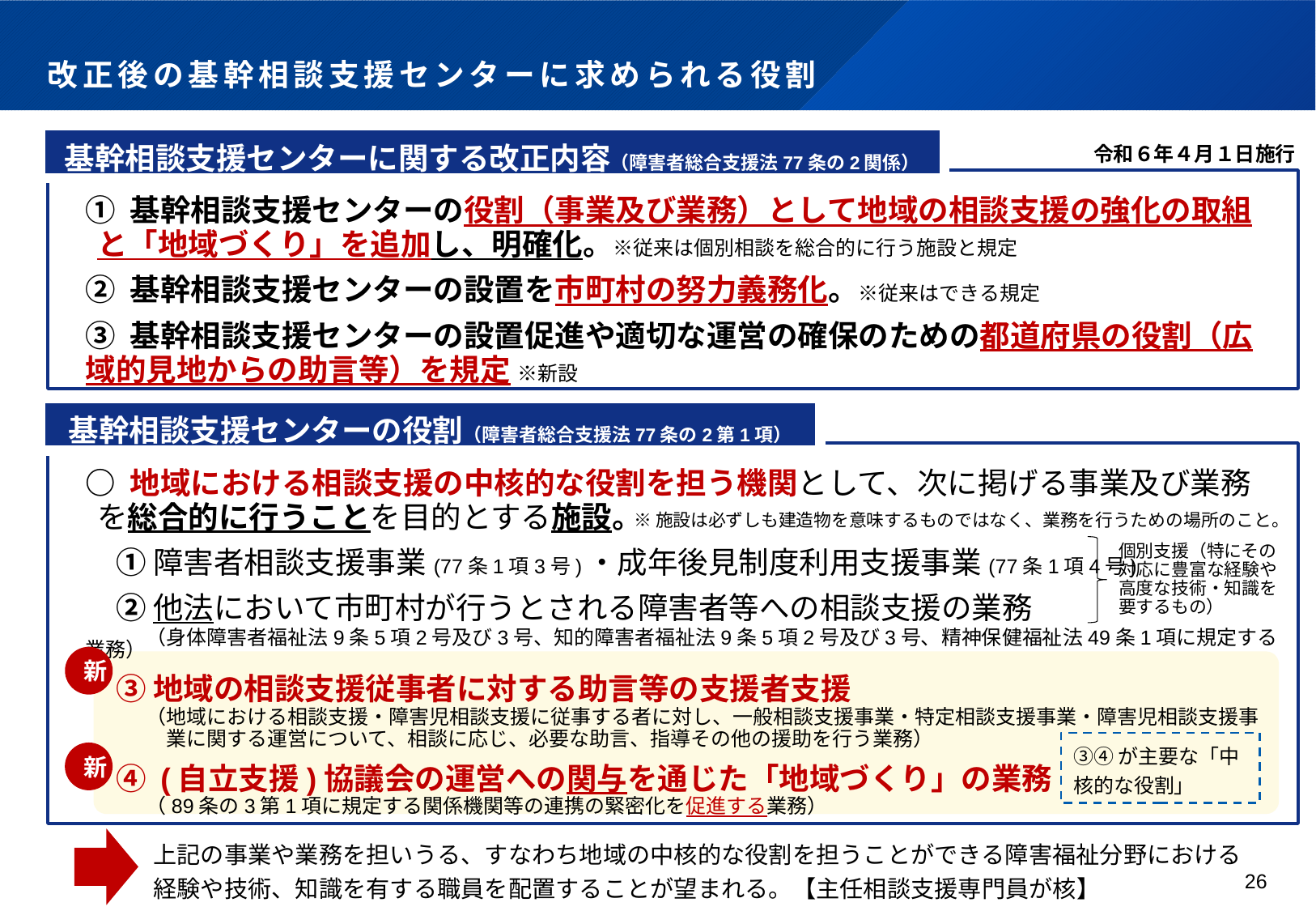

# 改正後の基幹相談支援センターに求められる役割
基幹相談支援センターに関する改正内容（障害者総合支援法77条の2関係）
令和６年４月１日施行
① 基幹相談支援センターの役割（事業及び業務）として地域の相談支援の強化の取組と「地域づくり」を追加し、明確化。※従来は個別相談を総合的に行う施設と規定
② 基幹相談支援センターの設置を市町村の努力義務化。※従来はできる規定
③ 基幹相談支援センターの設置促進や適切な運営の確保のための都道府県の役割（広域的見地からの助言等）を規定 ※新設
基幹相談支援センターの役割（障害者総合支援法77条の2第1項）
○ 地域における相談支援の中核的な役割を担う機関として、次に掲げる事業及び業務を総合的に行うことを目的とする施設。
　① 障害者相談支援事業(77条1項3号)・成年後見制度利用支援事業(77条1項4号)
　② 他法において市町村が行うとされる障害者等への相談支援の業務
　　　（身体障害者福祉法9条5項2号及び3号、知的障害者福祉法9条5項2号及び3号、精神保健福祉法49条1項に規定する業務）
　③ 地域の相談支援従事者に対する助言等の支援者支援
　　　（地域における相談支援・障害児相談支援に従事する者に対し、一般相談支援事業・特定相談支援事業・障害児相談支援事
　　　　業に関する運営について、相談に応じ、必要な助言、指導その他の援助を行う業務）
　④ (自立支援)協議会の運営への関与を通じた「地域づくり」の業務
　　　（89条の3第1項に規定する関係機関等の連携の緊密化を促進する業務）

※施設は必ずしも建造物を意味するものではなく、業務を行うための場所のこと。

個別支援（特にその対応に豊富な経験や高度な技術・知識を要するもの）
新

③④が主要な「中核的な役割」
新

上記の事業や業務を担いうる、すなわち地域の中核的な役割を担うことができる障害福祉分野における経験や技術、知識を有する職員を配置することが望まれる。【主任相談支援専門員が核】
26